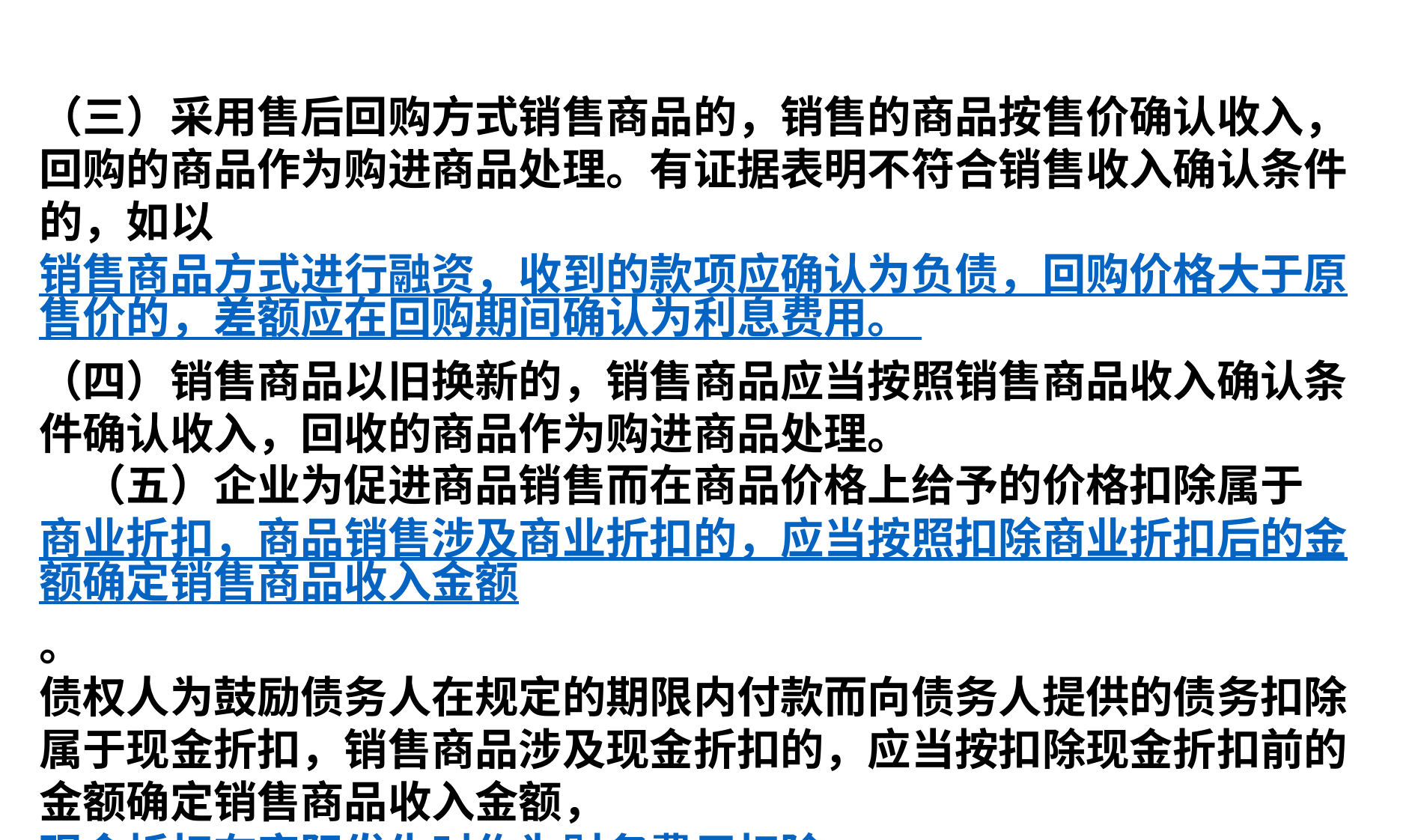

（三）采用售后回购方式销售商品的，销售的商品按售价确认收入，回购的商品作为购进商品处理。有证据表明不符合销售收入确认条件的，如以销售商品方式进行融资，收到的款项应确认为负债，回购价格大于原售价的，差额应在回购期间确认为利息费用。
（四）销售商品以旧换新的，销售商品应当按照销售商品收入确认条件确认收入，回收的商品作为购进商品处理。
　（五）企业为促进商品销售而在商品价格上给予的价格扣除属于商业折扣，商品销售涉及商业折扣的，应当按照扣除商业折扣后的金额确定销售商品收入金额。
债权人为鼓励债务人在规定的期限内付款而向债务人提供的债务扣除属于现金折扣，销售商品涉及现金折扣的，应当按扣除现金折扣前的金额确定销售商品收入金额，现金折扣在实际发生时作为财务费用扣除。